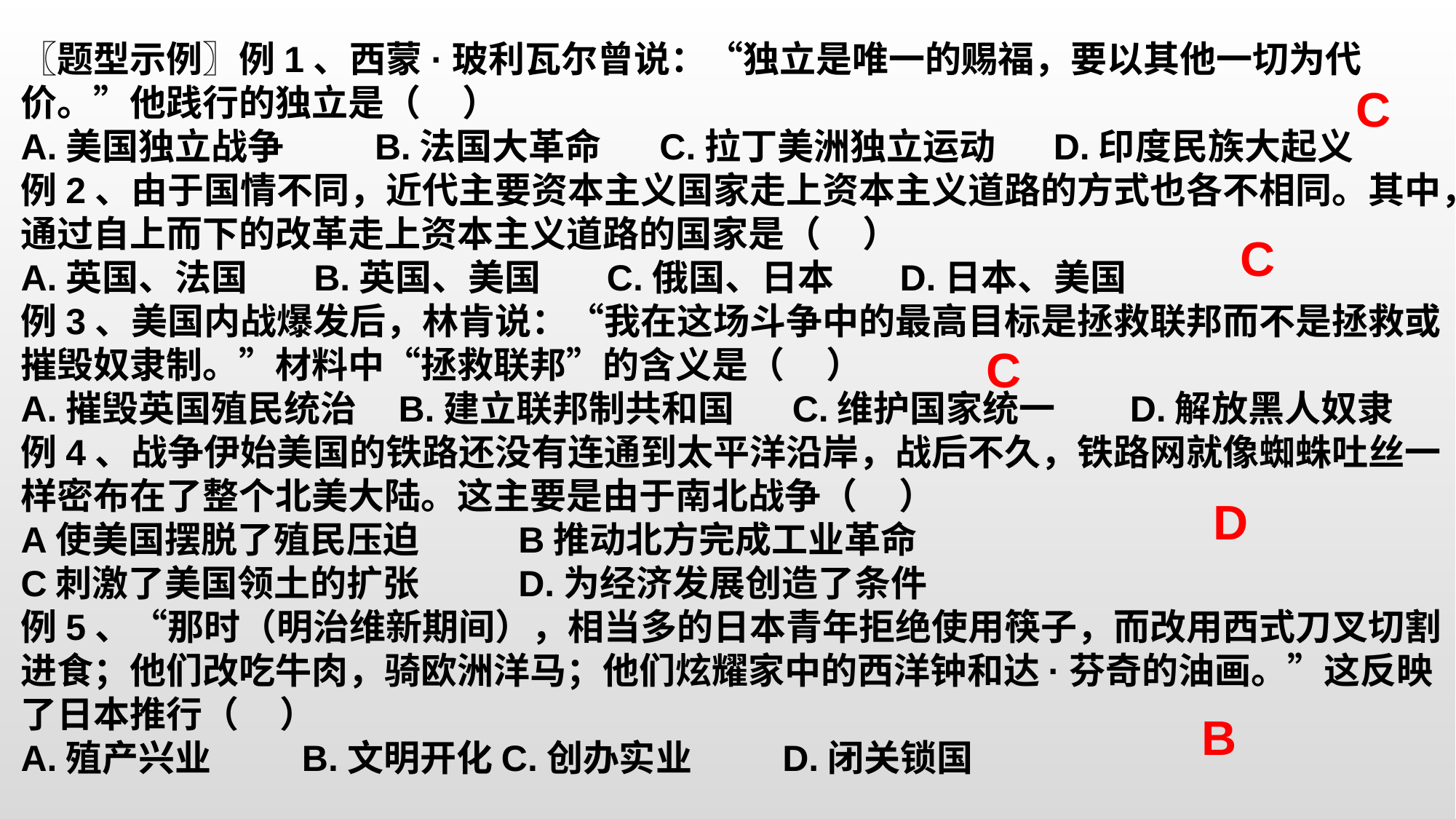

〖题型示例〗例1、西蒙·玻利瓦尔曾说：“独立是唯一的赐福，要以其他一切为代价。”他践行的独立是（     ）
A.美国独立战争          B.法国大革命      C.拉丁美洲独立运动      D.印度民族大起义
例2、由于国情不同，近代主要资本主义国家走上资本主义道路的方式也各不相同。其中，通过自上而下的改革走上资本主义道路的国家是（     ）
A.英国、法国       B.英国、美国       C.俄国、日本       D.日本、美国
例3、美国内战爆发后，林肯说：“我在这场斗争中的最高目标是拯救联邦而不是拯救或摧毁奴隶制。”材料中“拯救联邦”的含义是（     ）
A.摧毁英国殖民统治    B.建立联邦制共和国      C.维护国家统一        D.解放黑人奴隶
例4、战争伊始美国的铁路还没有连通到太平洋沿岸，战后不久，铁路网就像蜘蛛吐丝一样密布在了整个北美大陆。这主要是由于南北战争（     ）
A使美国摆脱了殖民压迫           B推动北方完成工业革命
C刺激了美国领土的扩张           D.为经济发展创造了条件
例5、“那时（明治维新期间），相当多的日本青年拒绝使用筷子，而改用西式刀叉切割进食；他们改吃牛肉，骑欧洲洋马；他们炫耀家中的西洋钟和达·芬奇的油画。”这反映了日本推行（     ）
A.殖产兴业          B.文明开化C.创办实业          D.闭关锁国
C
C
C
D
B